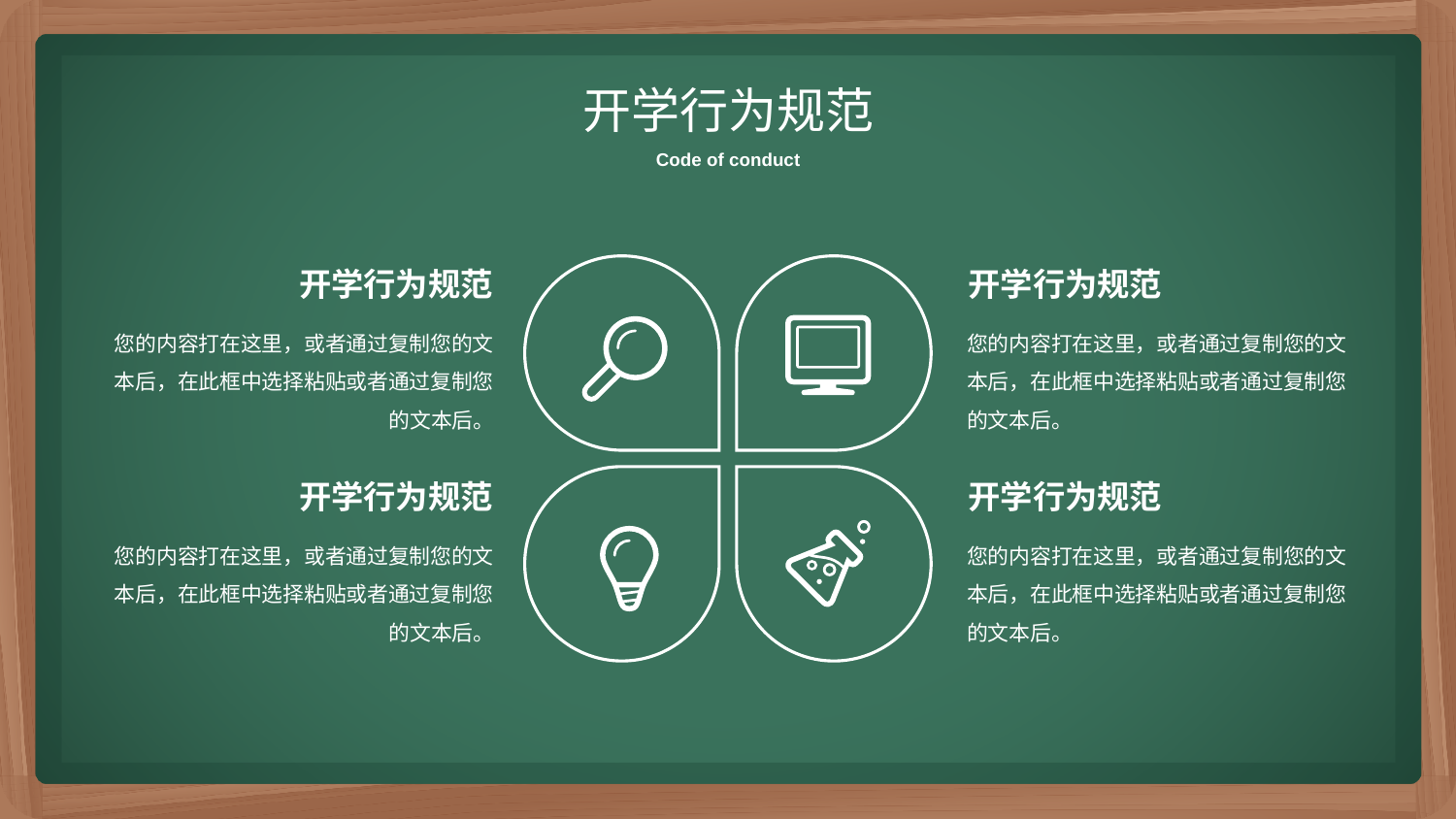

开学行为规范
Code of conduct

开学行为规范
开学行为规范
您的内容打在这里，或者通过复制您的文本后，在此框中选择粘贴或者通过复制您的文本后。
您的内容打在这里，或者通过复制您的文本后，在此框中选择粘贴或者通过复制您的文本后。

开学行为规范
开学行为规范

您的内容打在这里，或者通过复制您的文本后，在此框中选择粘贴或者通过复制您的文本后。
您的内容打在这里，或者通过复制您的文本后，在此框中选择粘贴或者通过复制您的文本后。